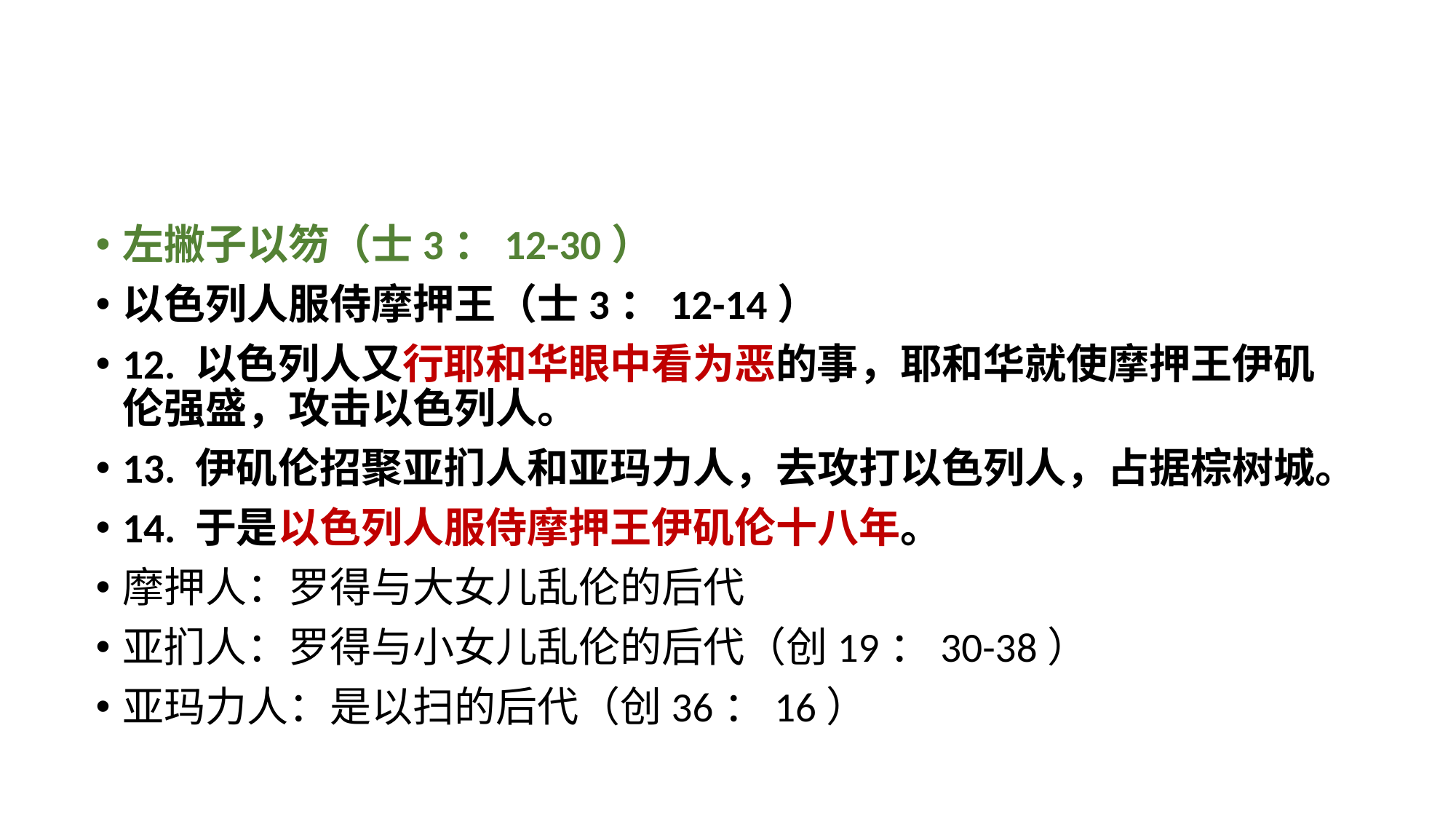

左撇子以笏（士3：12-30）
以色列人服侍摩押王（士3：12-14）
12. 以色列人又行耶和华眼中看为恶的事，耶和华就使摩押王伊矶伦强盛，攻击以色列人。
13. 伊矶伦招聚亚扪人和亚玛力人，去攻打以色列人，占据棕树城。
14. 于是以色列人服侍摩押王伊矶伦十八年。
摩押人：罗得与大女儿乱伦的后代
亚扪人：罗得与小女儿乱伦的后代（创19：30-38）
亚玛力人：是以扫的后代（创36：16）